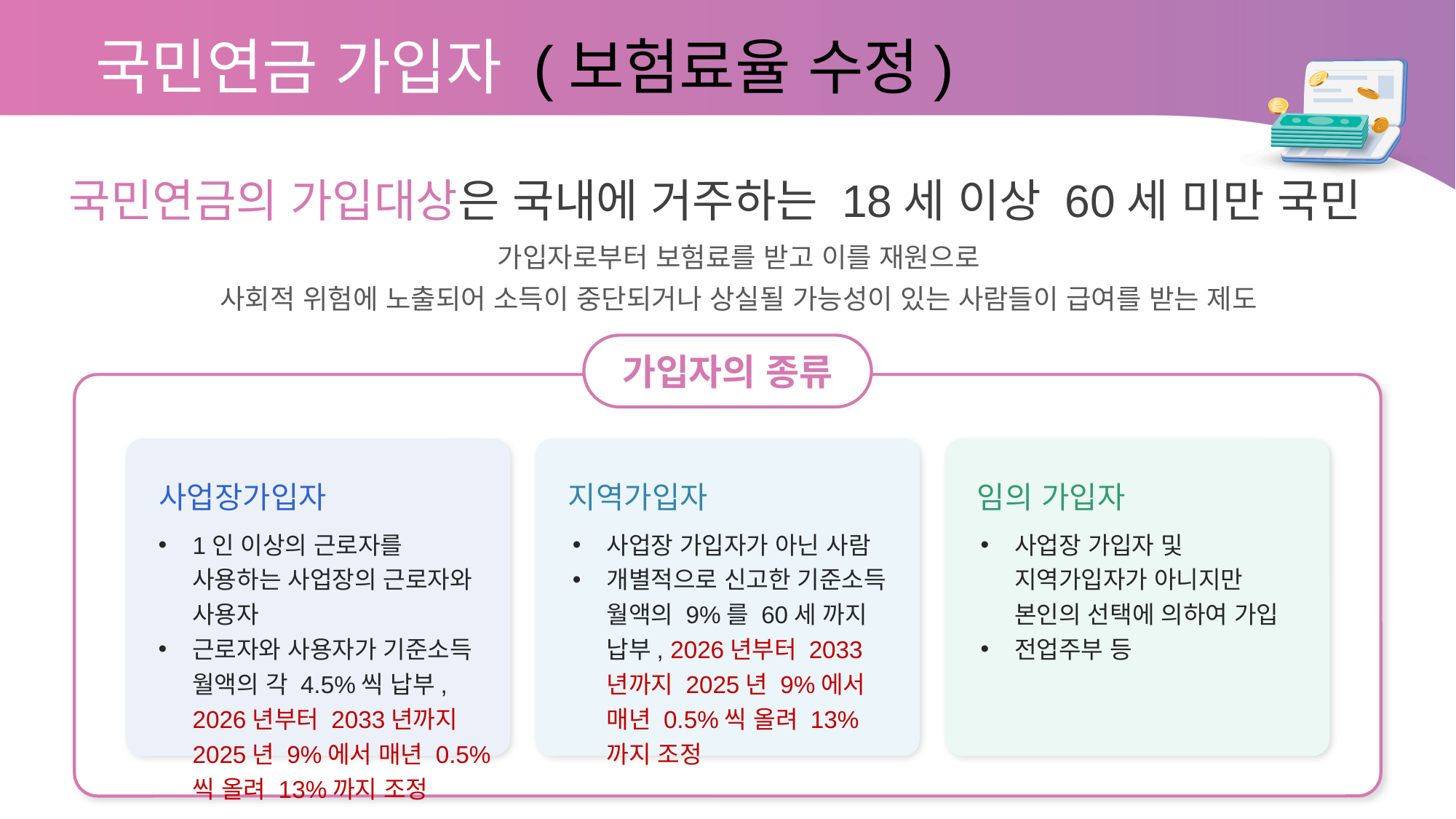

국민연금 가입자 (보험료율 수정)
국민연금의 가입대상은 국내에 거주하는 18세 이상 60세 미만 국민
가입자로부터 보험료를 받고 이를 재원으로
사회적 위험에 노출되어 소득이 중단되거나 상실될 가능성이 있는 사람들이 급여를 받는 제도
가입자의 종류

사업장가입자
지역가입자
임의 가입자
1인 이상의 근로자를 사용하는 사업장의 근로자와 사용자
근로자와 사용자가 기준소득   월액의 각 4.5%씩 납부, 2026년부터 2033년까지 2025년 9%에서 매년 0.5%씩 올려 13%까지 조정
사업장 가입자가 아닌 사람
개별적으로 신고한 기준소득   월액의 9%를 60세 까지 납부, 2026년부터 2033년까지 2025년 9%에서 매년 0.5%씩 올려 13%까지 조정
사업장 가입자 및 지역가입자가 아니지만 본인의 선택에 의하여 가입
전업주부 등